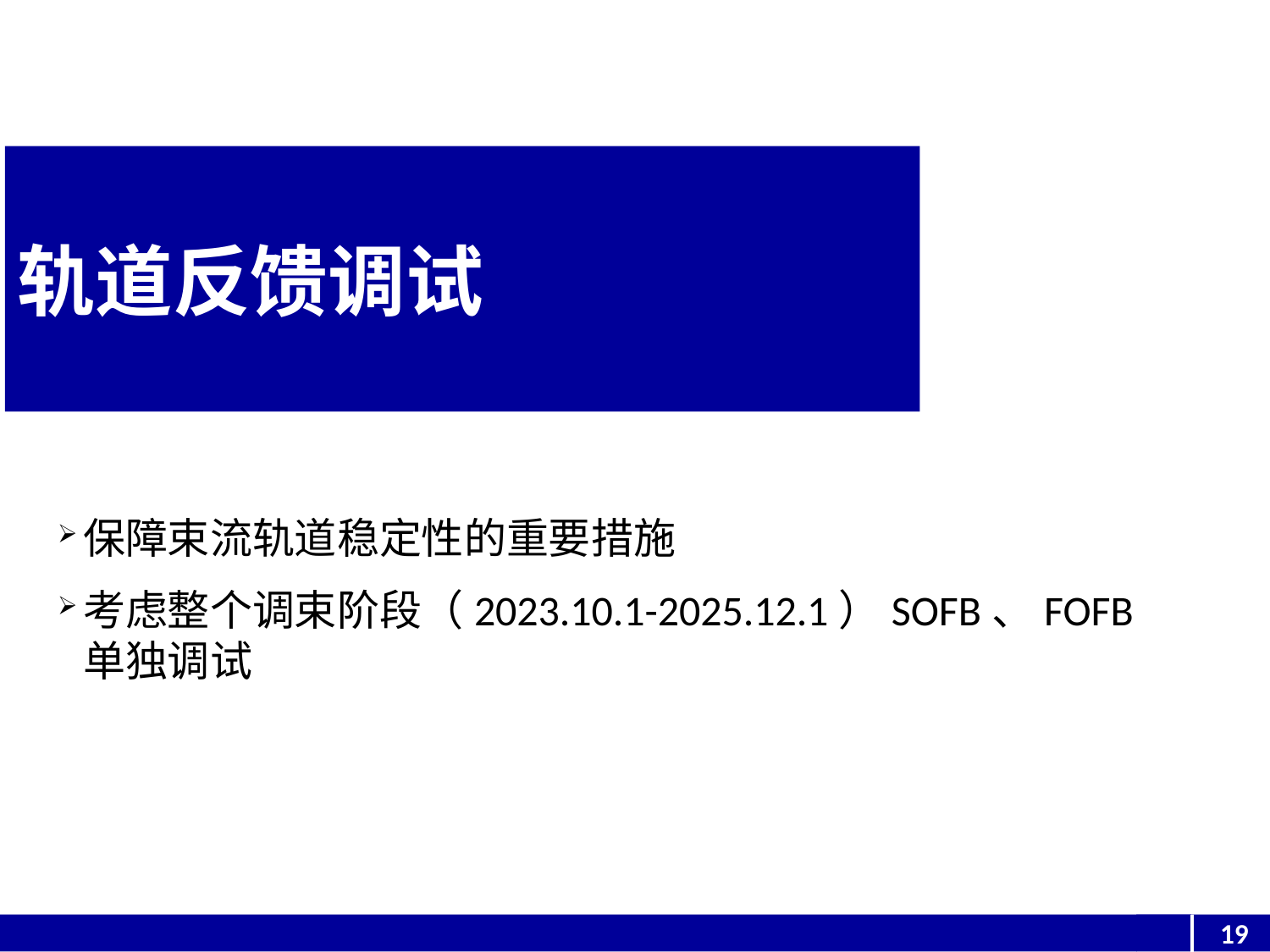

轨道反馈调试

保障束流轨道稳定性的重要措施
考虑整个调束阶段（2023.10.1-2025.12.1）SOFB、FOFB单独调试